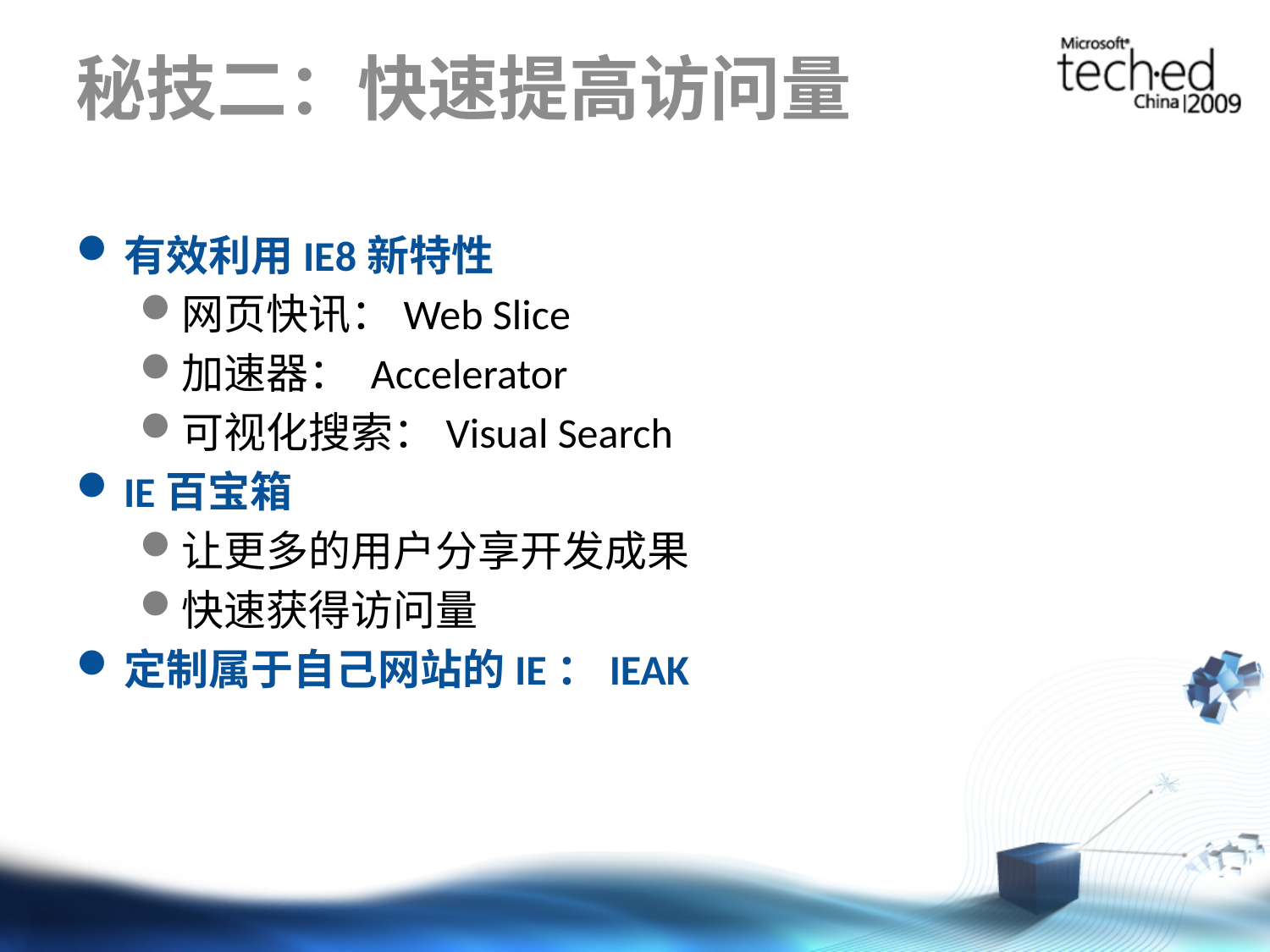

# 秘技二：快速提高访问量
有效利用IE8新特性
网页快讯：Web Slice
加速器： Accelerator
可视化搜索：Visual Search
IE百宝箱
让更多的用户分享开发成果
快速获得访问量
定制属于自己网站的IE：IEAK